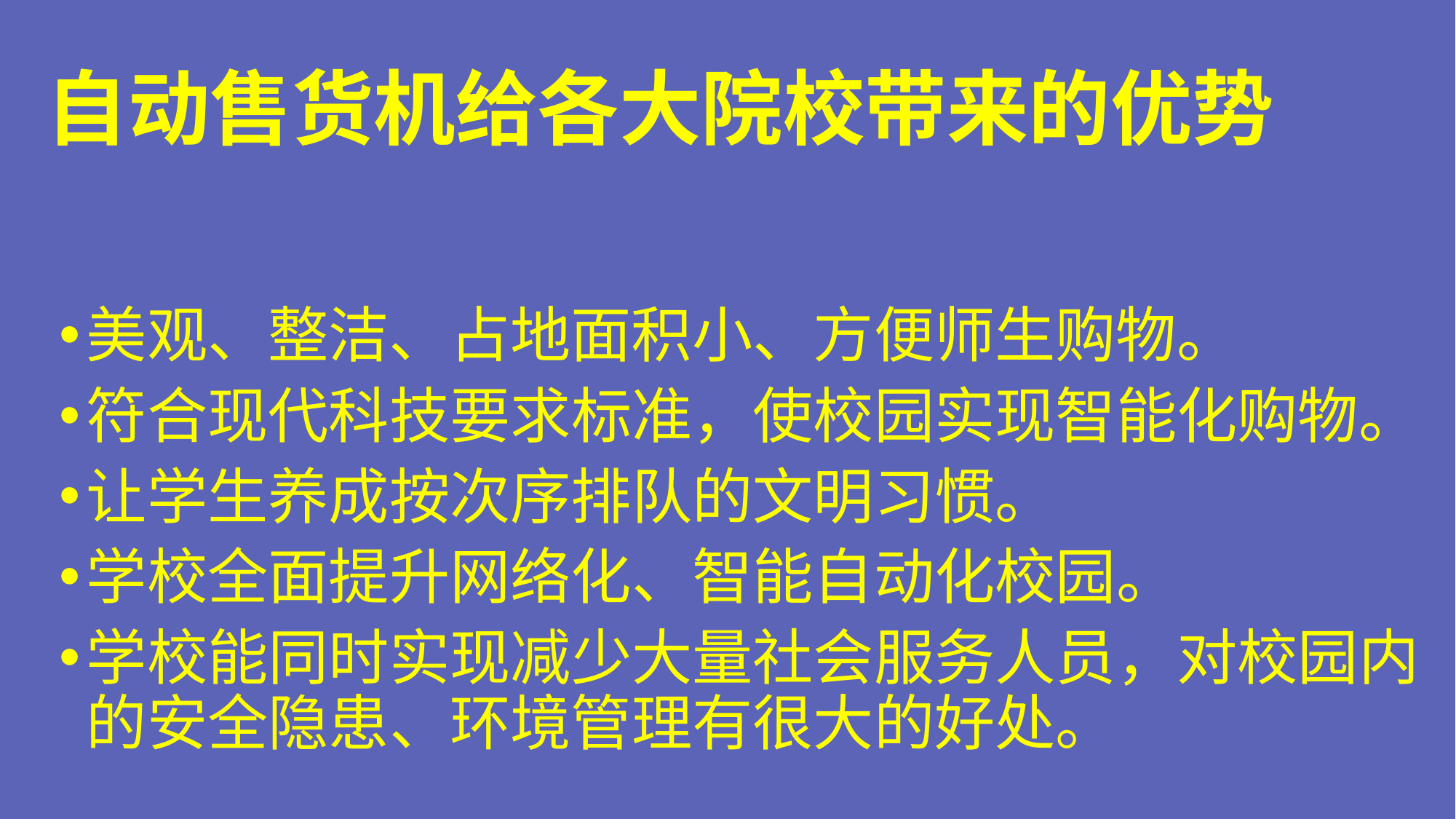

# 自动售货机给各大院校带来的优势
美观、整洁、占地面积小、方便师生购物。
符合现代科技要求标准，使校园实现智能化购物。
让学生养成按次序排队的文明习惯。
学校全面提升网络化、智能自动化校园。
学校能同时实现减少大量社会服务人员，对校园内的安全隐患、环境管理有很大的好处。